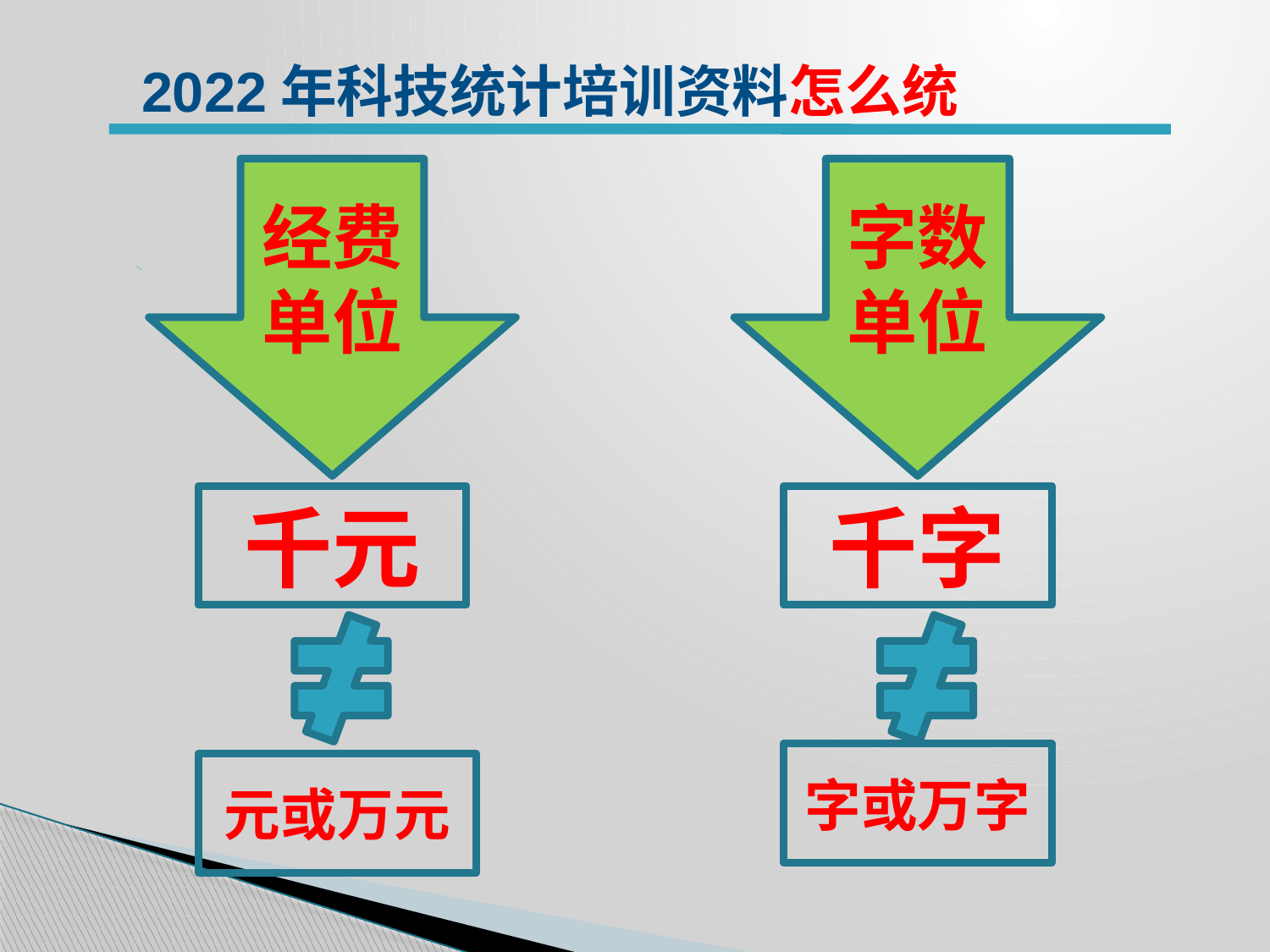

2022年科技统计培训资料怎么统
经费单位
字数单位
千元
千字

字或万字
元或万元